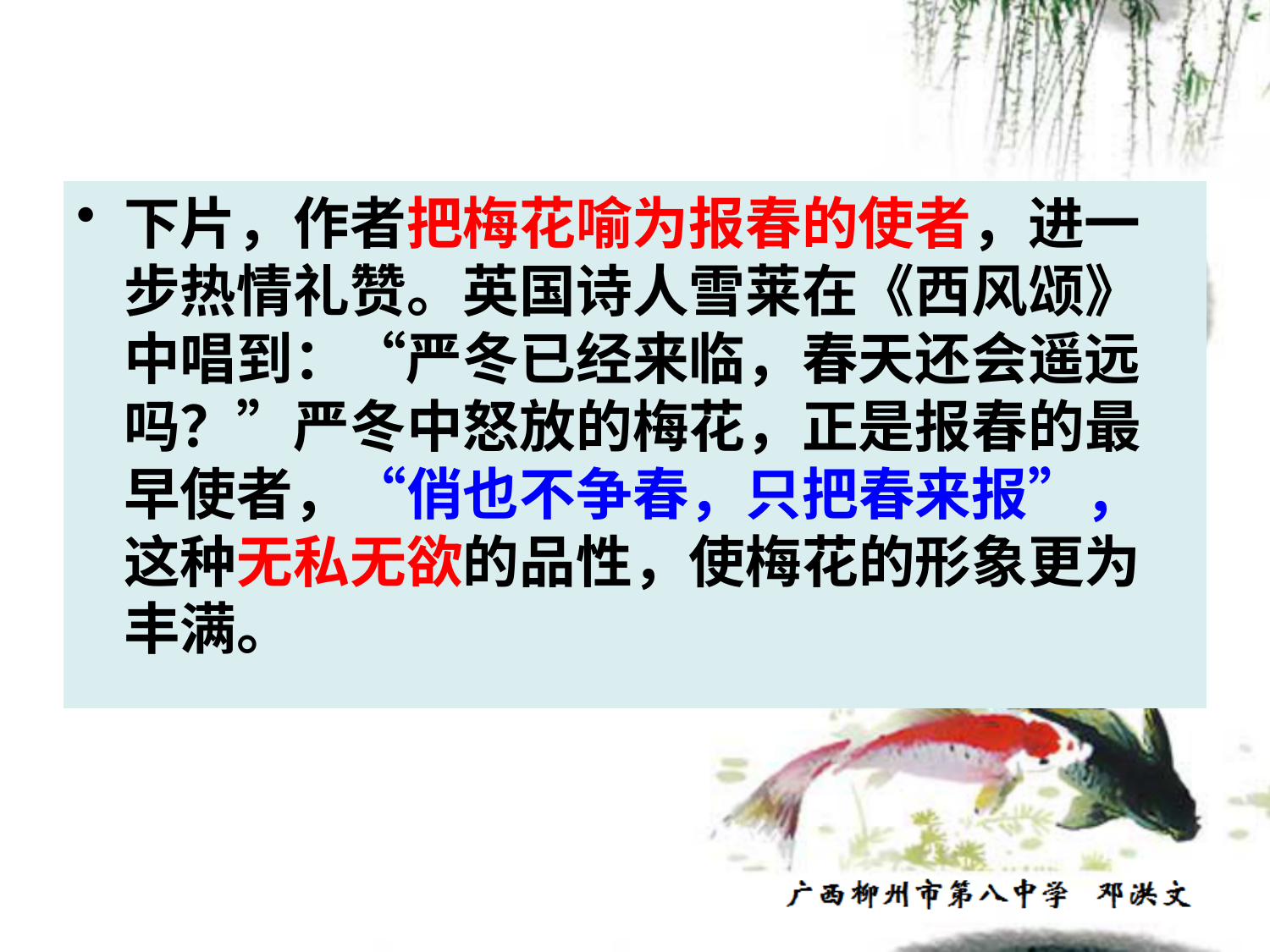

#
下片，作者把梅花喻为报春的使者，进一步热情礼赞。英国诗人雪莱在《西风颂》中唱到：“严冬已经来临，春天还会遥远吗？”严冬中怒放的梅花，正是报春的最早使者，“俏也不争春，只把春来报”，这种无私无欲的品性，使梅花的形象更为丰满。